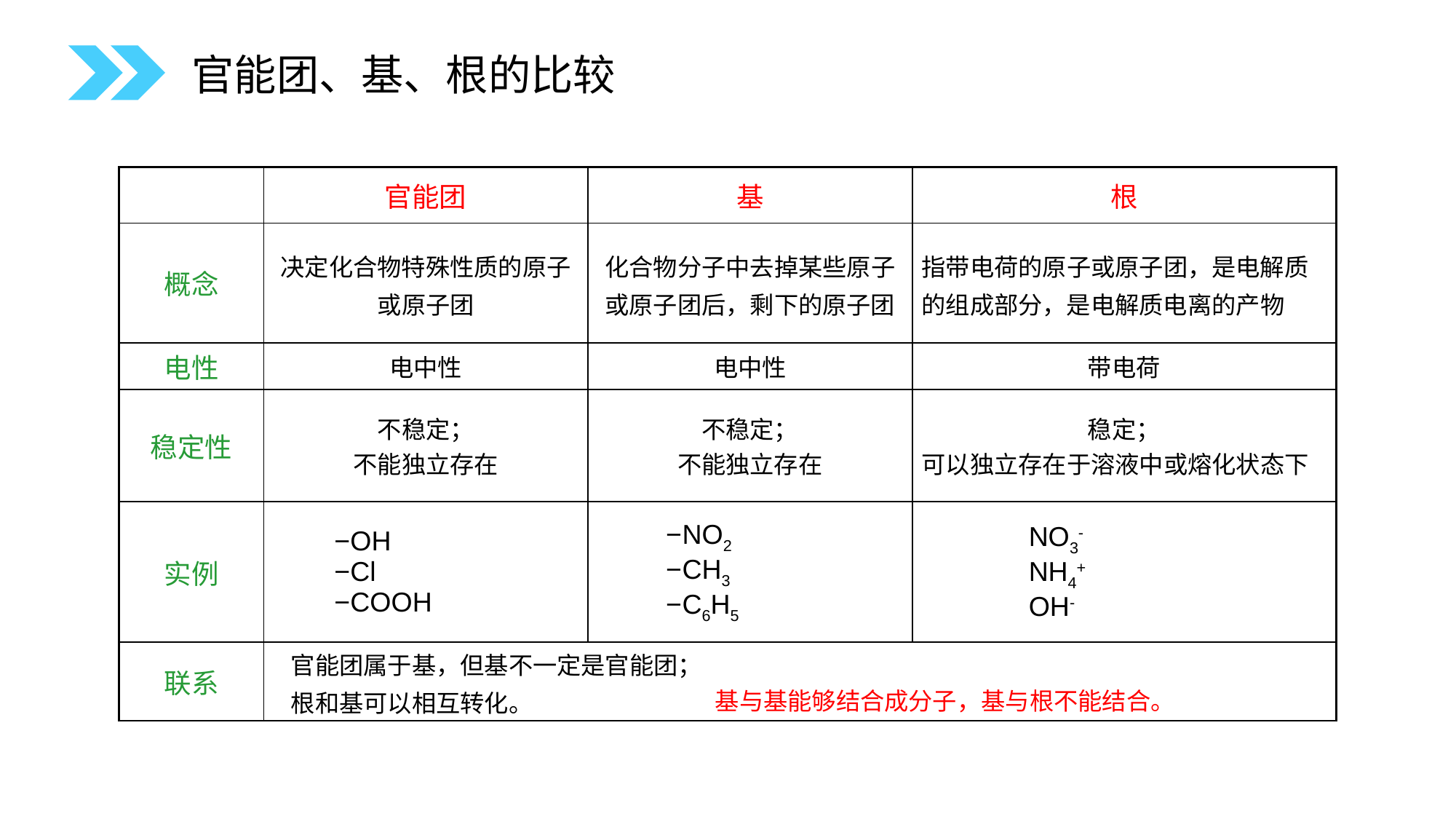

官能团、基、根的比较
|  | 官能团 | 基 | 根 |
| --- | --- | --- | --- |
| 概念 | 决定化合物特殊性质的原子或原子团 | 化合物分子中去掉某些原子或原子团后，剩下的原子团 | 指带电荷的原子或原子团，是电解质的组成部分，是电解质电离的产物 |
| 电性 | 电中性 | 电中性 | 带电荷 |
| 稳定性 | 不稳定； 不能独立存在 | 不稳定； 不能独立存在 | 稳定； 可以独立存在于溶液中或熔化状态下 |
| 实例 | −OH −Cl −COOH | −NO2 −CH3 −C6H5 | NO3- NH4+ OH- |
| 联系 | 官能团属于基，但基不一定是官能团； 根和基可以相互转化。 |  |  |
基与基能够结合成分子，基与根不能结合。